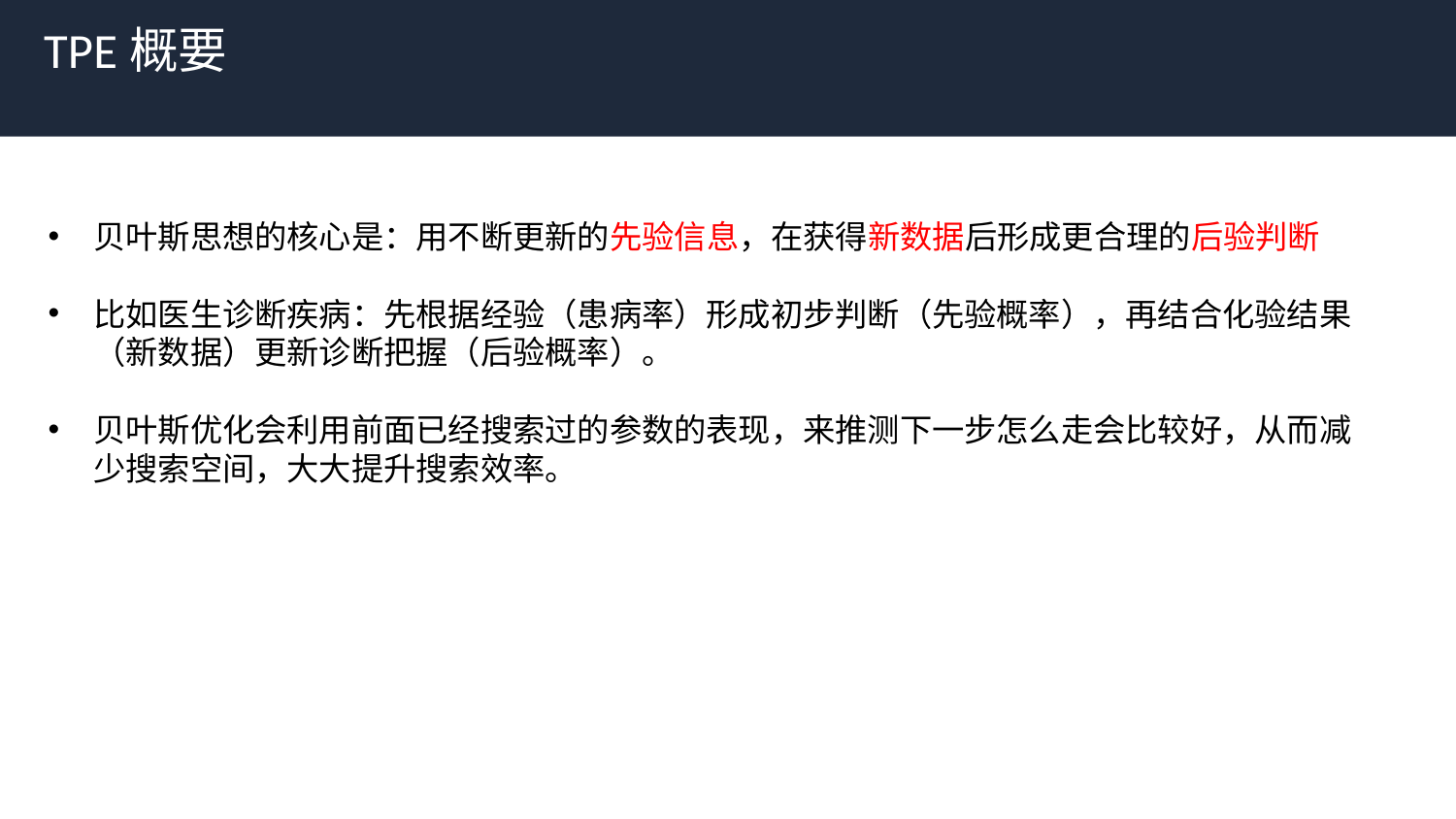

TPE概要
贝叶斯思想的核心是：用不断更新的先验信息，在获得新数据后形成更合理的后验判断

比如医生诊断疾病：先根据经验（患病率）形成初步判断（先验概率），再结合化验结果（新数据）更新诊断把握（后验概率）。

贝叶斯优化会利用前面已经搜索过的参数的表现，来推测下一步怎么走会比较好，从而减少搜索空间，大大提升搜索效率。